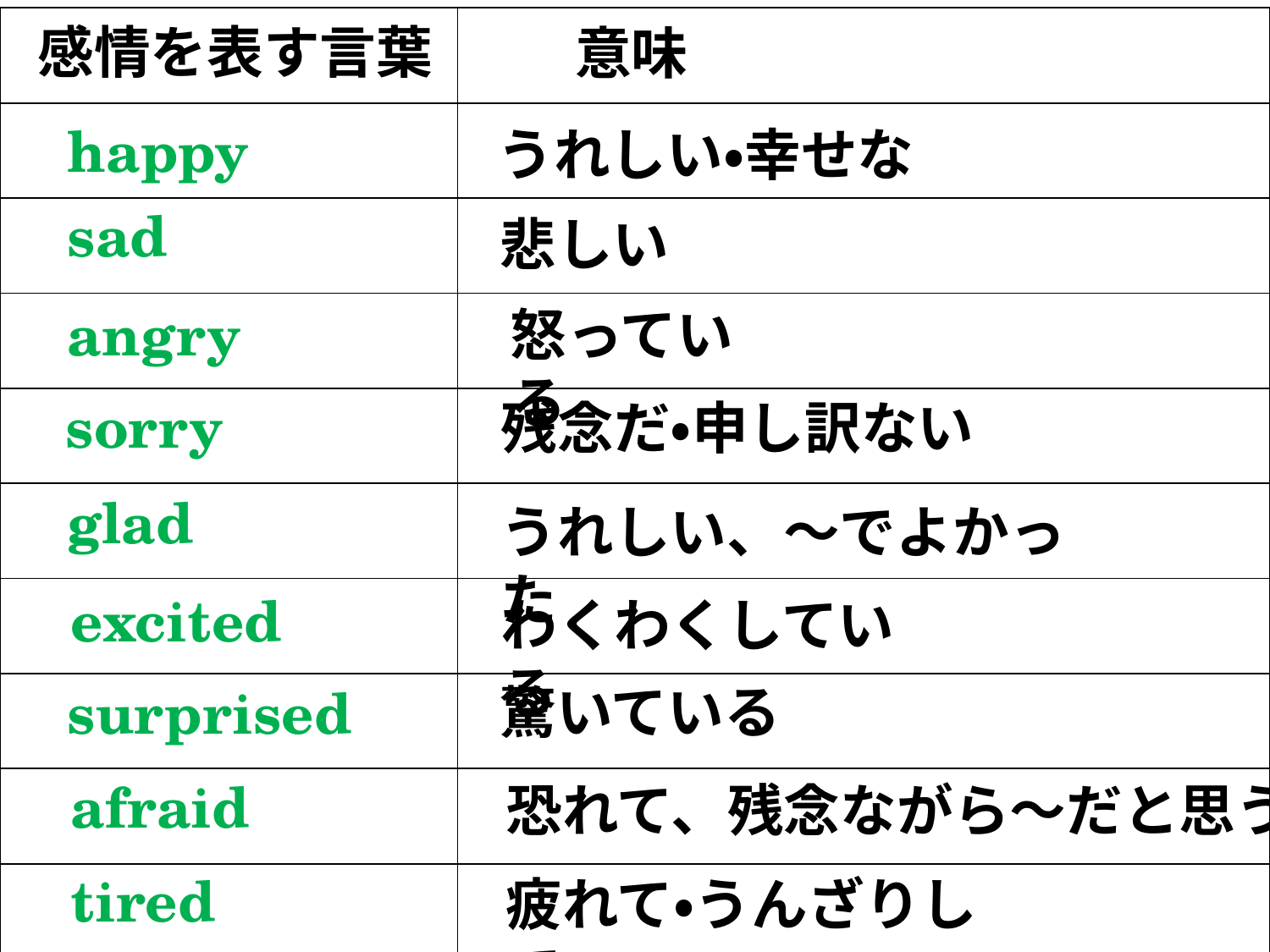

|  |  |
| --- | --- |
|  |  |
|  |  |
|  |  |
|  |  |
|  |  |
|  |  |
|  |  |
|  |  |
|  |  |
感情を表す言葉
意味
happy
うれしい・幸せな
sad
悲しい
angry
怒っている
sorry
残念だ・申し訳ない
glad
うれしい、～でよかった
excited
わくわくしている
驚いている
surprised
afraid
恐れて、残念ながら～だと思う
tired
疲れて・うんざりして